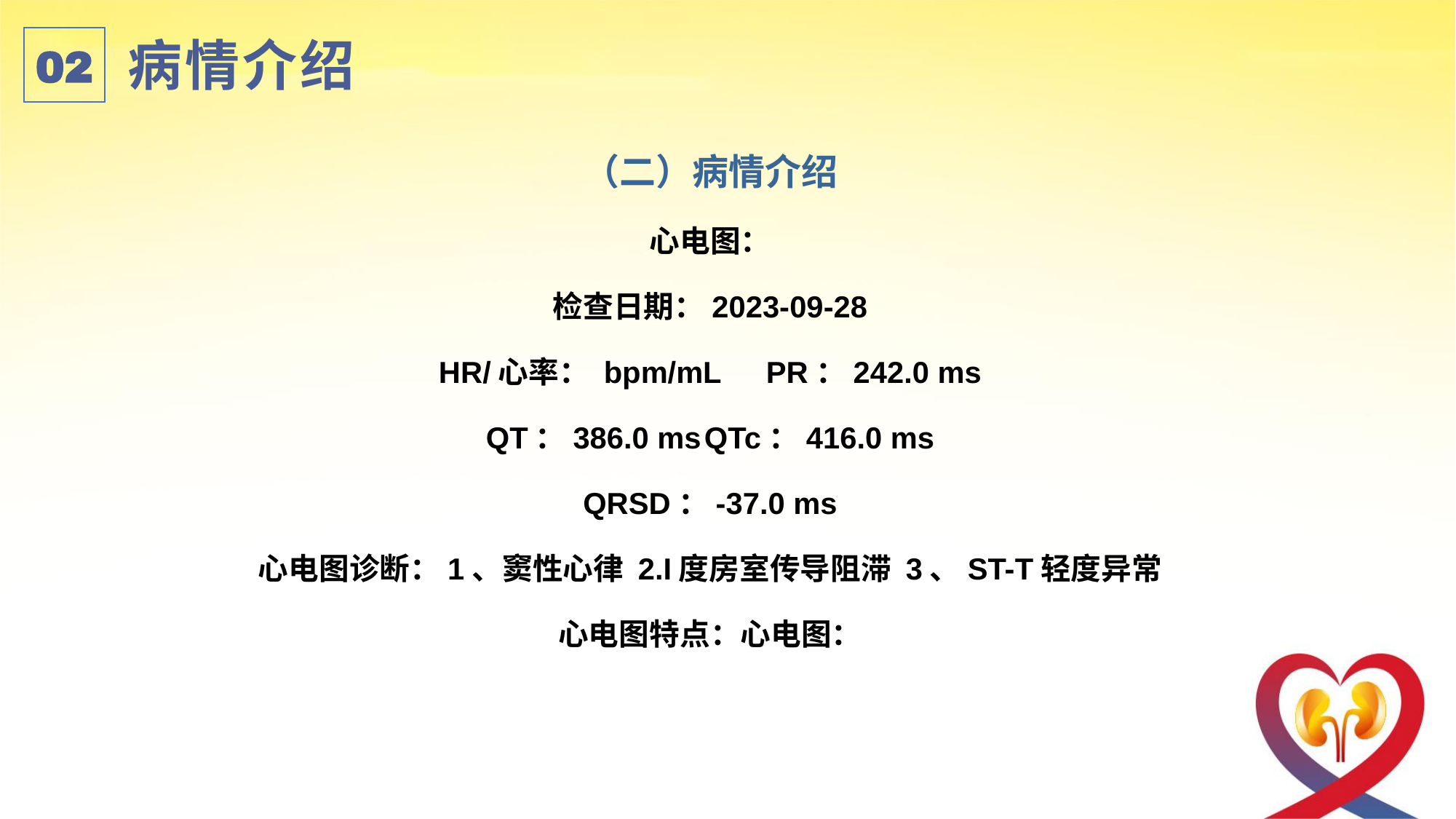

病情介绍
02
（二）病情介绍
心电图：
检查日期：2023-09-28
HR/心率： bpm/mL	PR：242.0 ms
QT：386.0 ms	QTc：416.0 ms
QRSD：-37.0 ms
心电图诊断：1、窦性心律 2.I度房室传导阻滞 3、ST-T轻度异常
心电图特点：心电图：